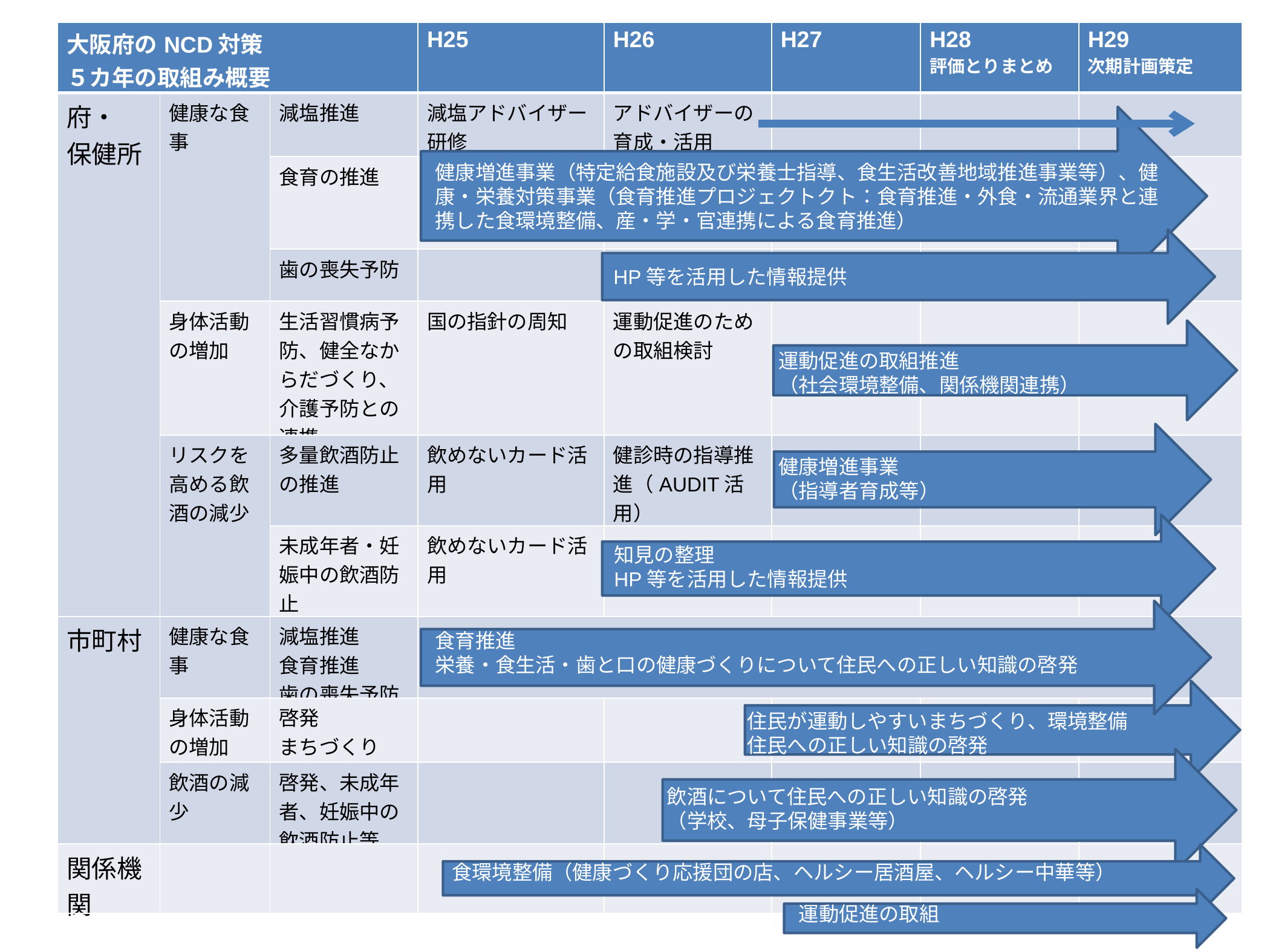

| 大阪府のNCD対策 ５カ年の取組み概要 |  |  | H25 | H26 | H27 | H28 評価とりまとめ | H29 次期計画策定 |
| --- | --- | --- | --- | --- | --- | --- | --- |
| 府・ 保健所 | 健康な食事 | 減塩推進 | 減塩アドバイザー研修 | アドバイザーの育成・活用 |  |  |  |
|  |  | 食育の推進 |  |  |  |  |  |
|  |  | 歯の喪失予防 |  |  |  |  |  |
|  | 身体活動の増加 | 生活習慣病予防、健全なからだづくり、介護予防との連携 | 国の指針の周知 | 運動促進のための取組検討 |  |  |  |
|  | リスクを高める飲酒の減少 | 多量飲酒防止の推進 | 飲めないカード活用 | 健診時の指導推進（AUDIT活用） |  |  |  |
|  |  | 未成年者・妊娠中の飲酒防止 | 飲めないカード活用 |  |  |  |  |
| 市町村 | 健康な食事 | 減塩推進 食育推進 歯の喪失予防 |  |  |  |  |  |
|  | 身体活動の増加 | 啓発 まちづくり |  |  |  |  |  |
|  | 飲酒の減少 | 啓発、未成年者、妊娠中の飲酒防止等 |  |  |  |  |  |
| 関係機関 |  |  |  |  |  |  |  |

健康増進事業（特定給食施設及び栄養士指導、食生活改善地域推進事業等）、健康・栄養対策事業（食育推進プロジェクトクト：食育推進・外食・流通業界と連携した食環境整備、産・学・官連携による食育推進）

HP等を活用した情報提供

運動促進の取組推進
（社会環境整備、関係機関連携）

健康増進事業
（指導者育成等）

知見の整理
HP等を活用した情報提供

フォローアップ
（推進・評価）

食育推進
栄養・食生活・歯と口の健康づくりについて住民への正しい知識の啓発

住民が運動しやすいまちづくり、環境整備
住民への正しい知識の啓発

飲酒について住民への正しい知識の啓発
（学校、母子保健事業等）

食環境整備（健康づくり応援団の店、ヘルシー居酒屋、ヘルシー中華等）

運動促進の取組